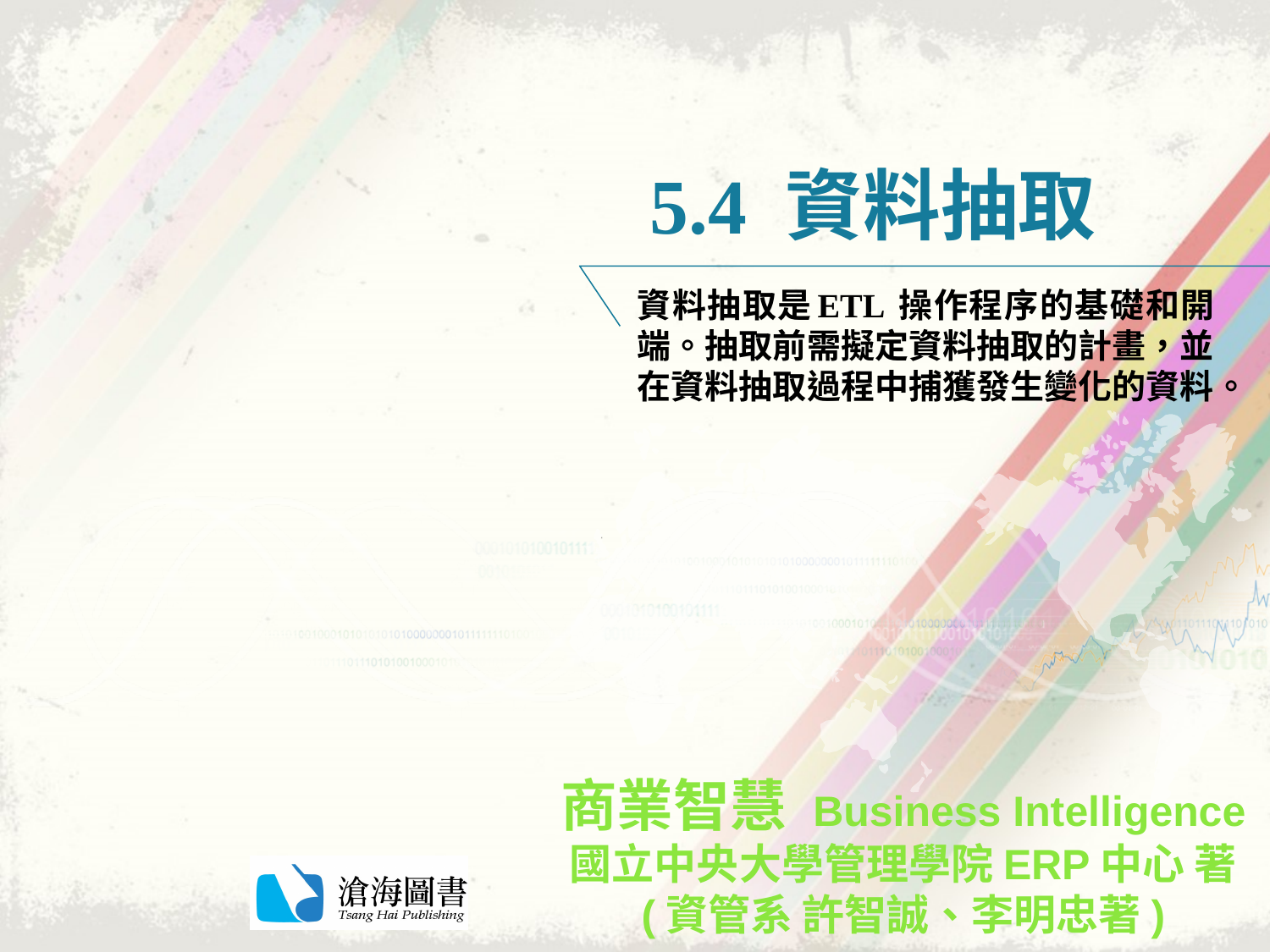

# 5.4 資料抽取
資料抽取是ETL 操作程序的基礎和開端。抽取前需擬定資料抽取的計畫，並在資料抽取過程中捕獲發生變化的資料。